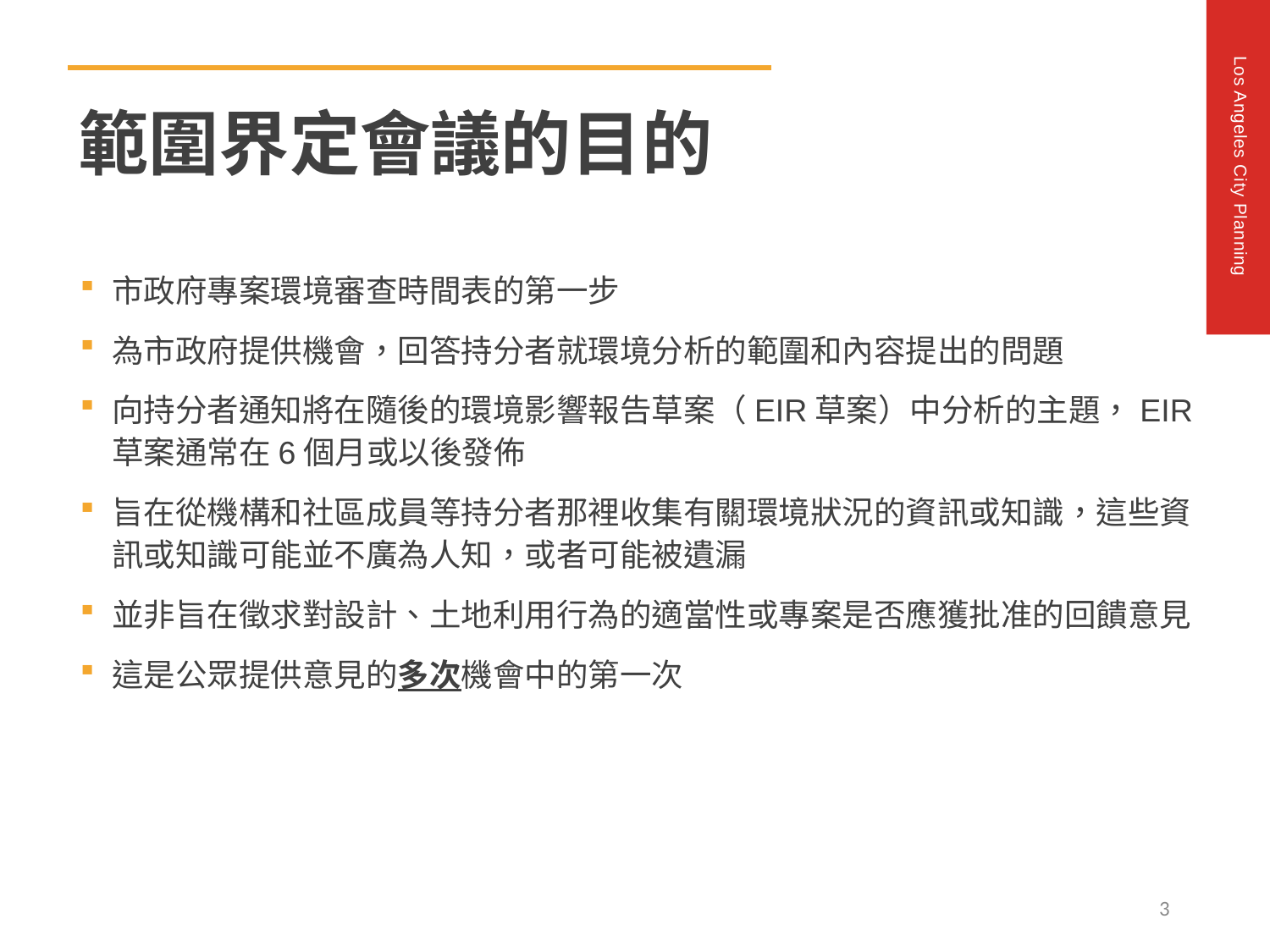

範圍界定會議的目的
市政府專案環境審查時間表的第一步
為市政府提供機會，回答持分者就環境分析的範圍和內容提出的問題
向持分者通知將在隨後的環境影響報告草案（EIR草案）中分析的主題，EIR草案通常在6個月或以後發佈
旨在從機構和社區成員等持分者那裡收集有關環境狀況的資訊或知識，這些資訊或知識可能並不廣為人知，或者可能被遺漏
並非旨在徵求對設計、土地利用行為的適當性或專案是否應獲批准的回饋意見
這是公眾提供意見的多次機會中的第一次
3